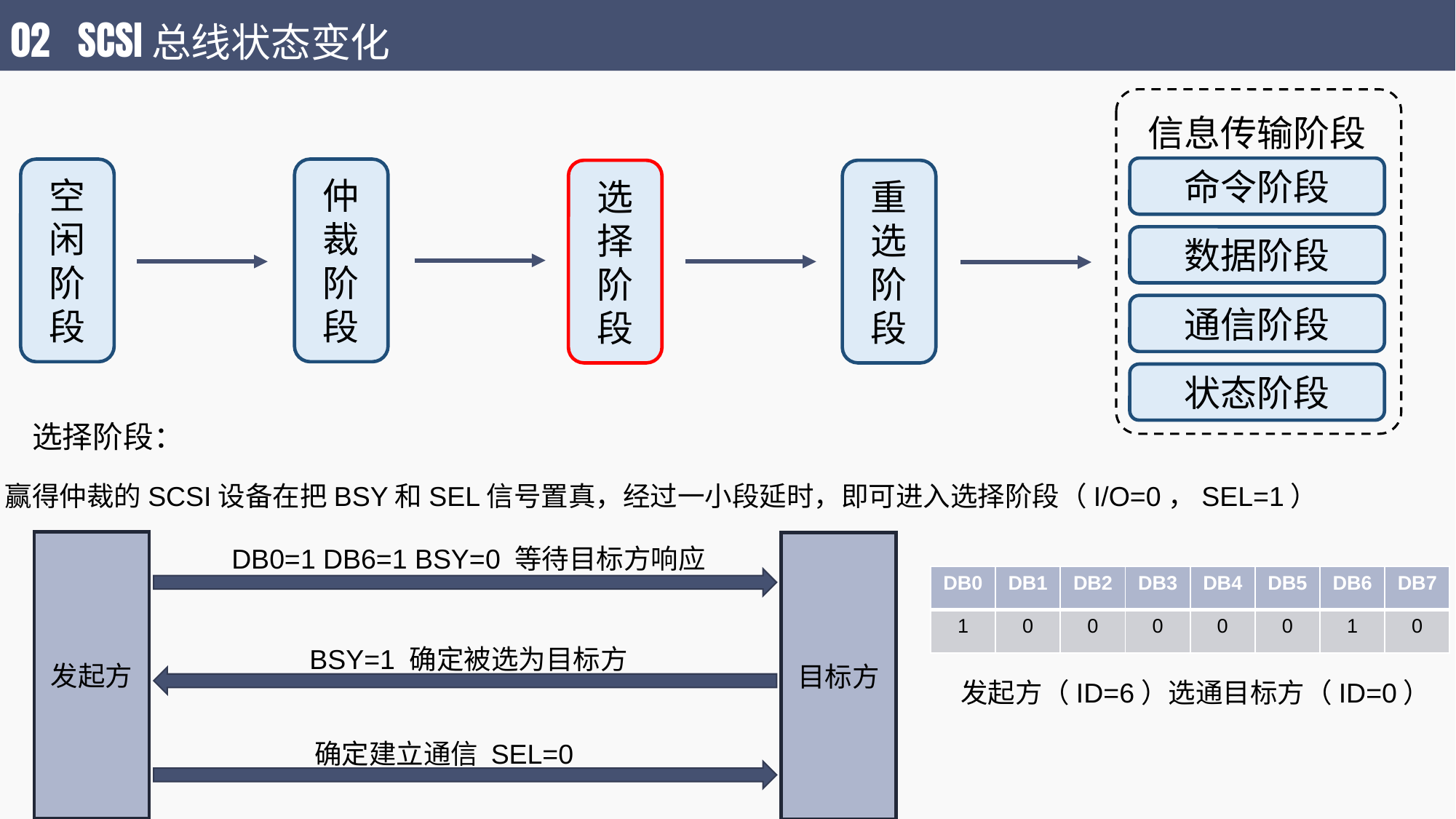

02   SCSI总线状态变化

信息传输阶段
命令阶段
数据阶段
通信阶段
状态阶段
空闲阶段
仲裁阶段
选择阶段
重选阶段
选择阶段：
赢得仲裁的SCSI设备在把BSY和SEL信号置真，经过一小段延时，即可进入选择阶段（I/O=0，SEL=1）
发起方
目标方
DB0=1 DB6=1 BSY=0 等待目标方响应

| DB0 | DB1 | DB2 | DB3 | DB4 | DB5 | DB6 | DB7 |
| --- | --- | --- | --- | --- | --- | --- | --- |
| 1 | 0 | 0 | 0 | 0 | 0 | 1 | 0 |

BSY=1 确定被选为目标方

发起方（ID=6）选通目标方（ID=0）
确定建立通信 SEL=0